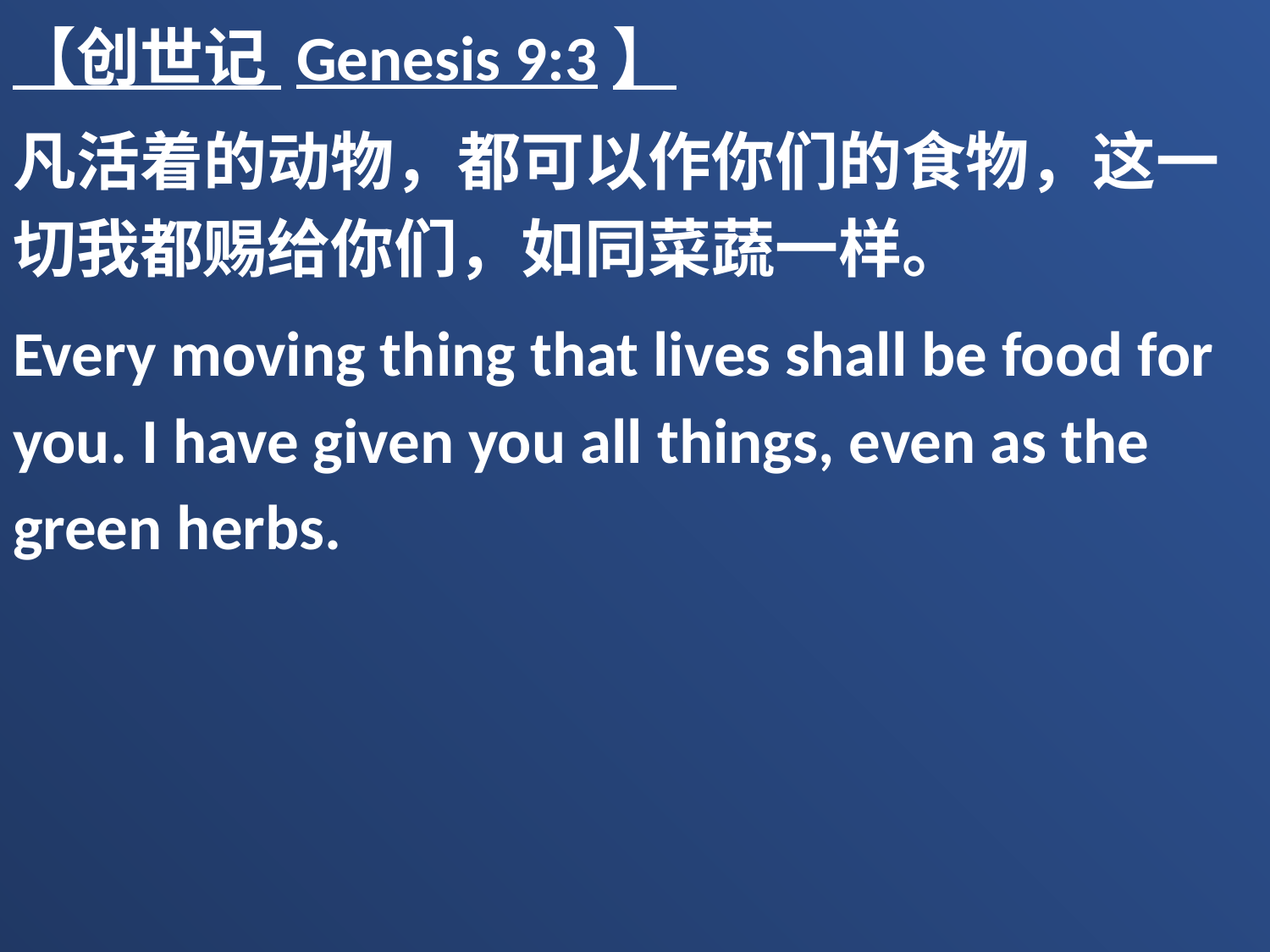

【创世记 Genesis 9:3】
凡活着的动物，都可以作你们的食物，这一切我都赐给你们，如同菜蔬一样。
Every moving thing that lives shall be food for you. I have given you all things, even as the green herbs.